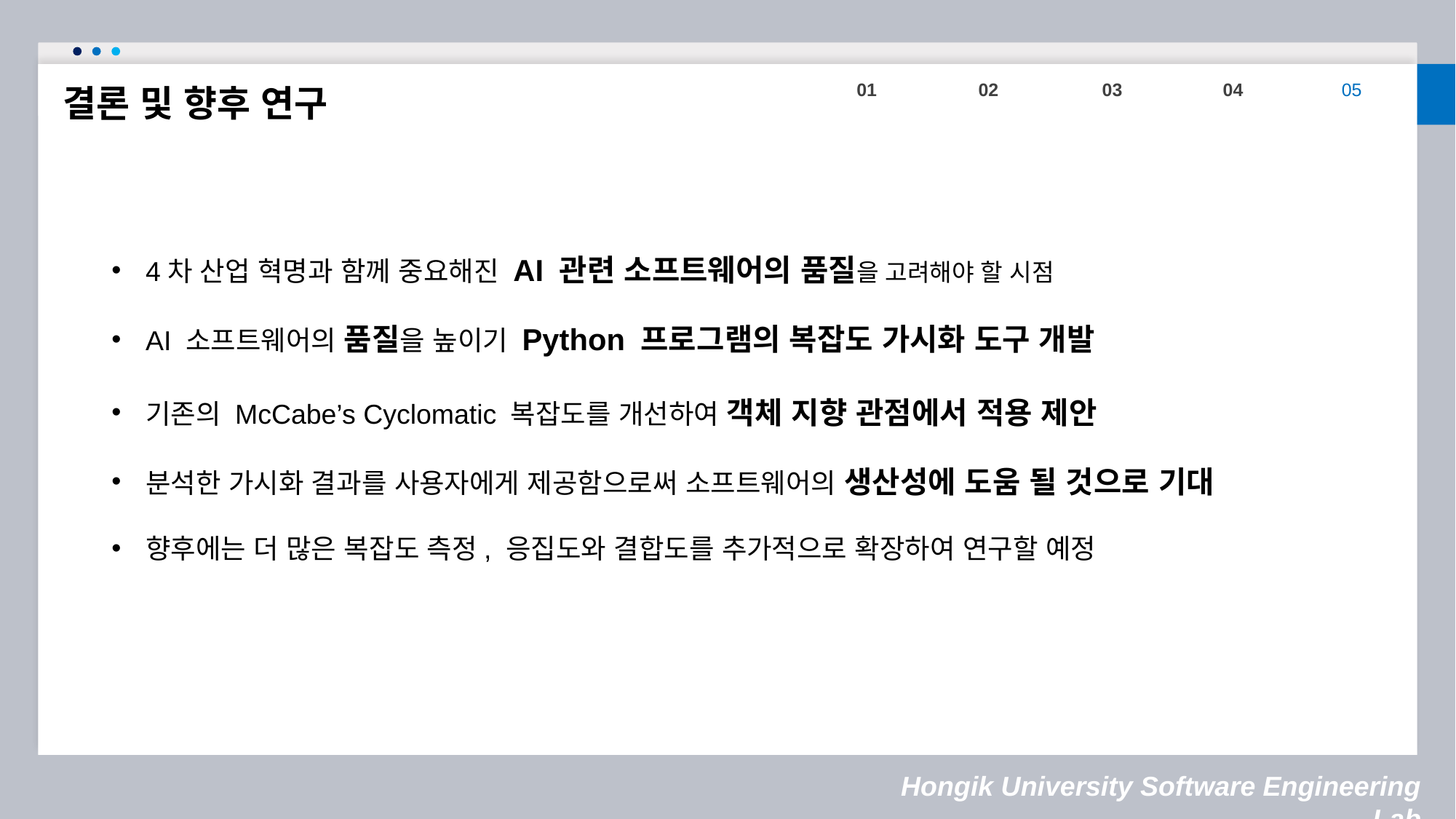

01
02
03
04
05
결론 및 향후 연구
4차 산업 혁명과 함께 중요해진 AI 관련 소프트웨어의 품질을 고려해야 할 시점

AI 소프트웨어의 품질을 높이기 Python 프로그램의 복잡도 가시화 도구 개발

기존의 McCabe’s Cyclomatic 복잡도를 개선하여 객체 지향 관점에서 적용 제안

분석한 가시화 결과를 사용자에게 제공함으로써 소프트웨어의 생산성에 도움 될 것으로 기대

향후에는 더 많은 복잡도 측정, 응집도와 결합도를 추가적으로 확장하여 연구할 예정
Hongik University Software Engineering Lab